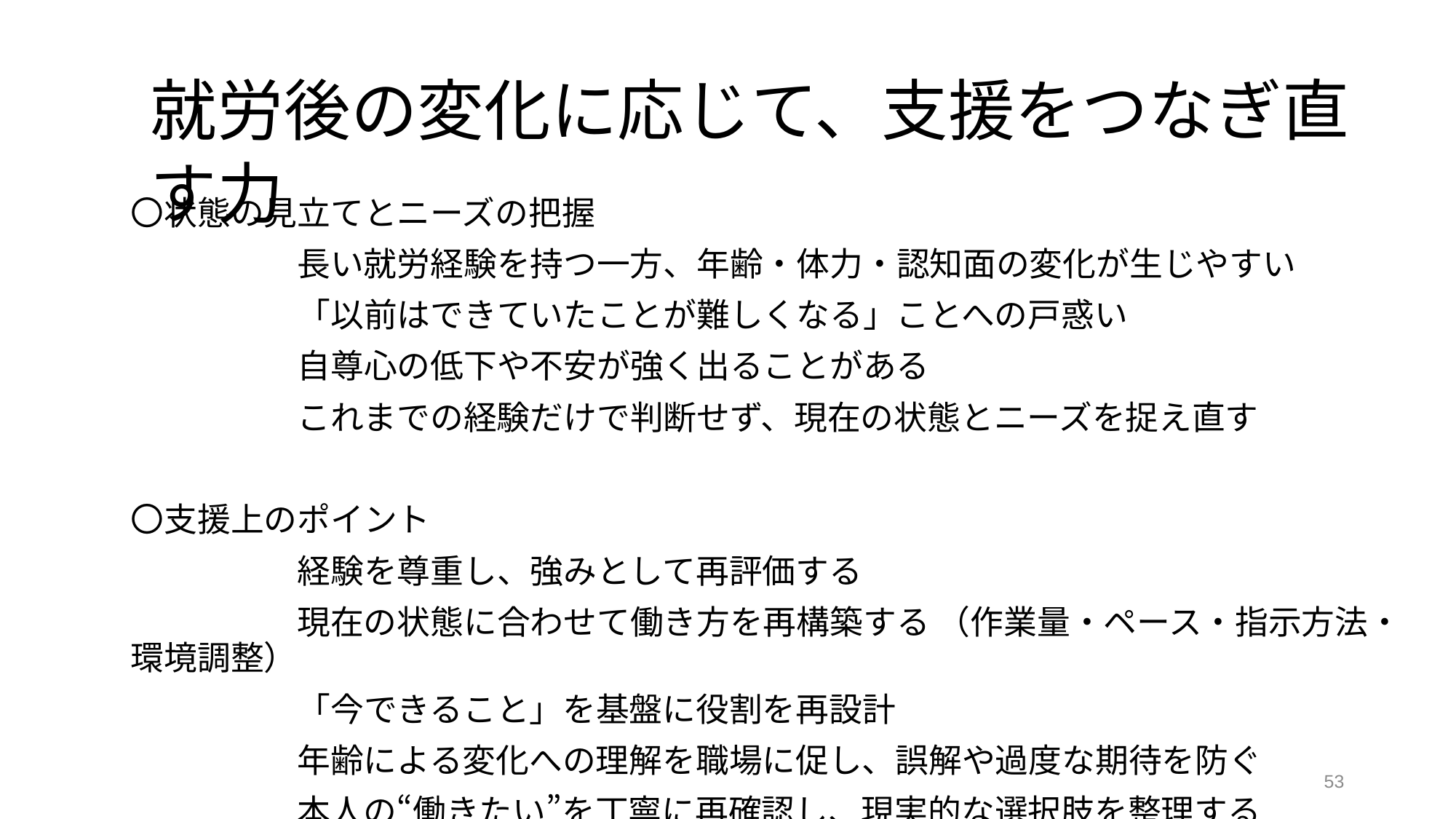

就労後の変化に応じて、支援をつなぎ直す力
〇状態の見立てとニーズの把握
　　　　　長い就労経験を持つ一方、年齢・体力・認知面の変化が生じやすい
　　　　　「以前はできていたことが難しくなる」ことへの戸惑い
　　　　　自尊心の低下や不安が強く出ることがある
　　　　　これまでの経験だけで判断せず、現在の状態とニーズを捉え直す

〇支援上のポイント
　　　　　経験を尊重し、強みとして再評価する
　　　　　現在の状態に合わせて働き方を再構築する （作業量・ペース・指示方法・環境調整）
　　　　　「今できること」を基盤に役割を再設計
　　　　　年齢による変化への理解を職場に促し、誤解や過度な期待を防ぐ
　　　　　本人の“働きたい”を丁寧に再確認し、現実的な選択肢を整理する

53